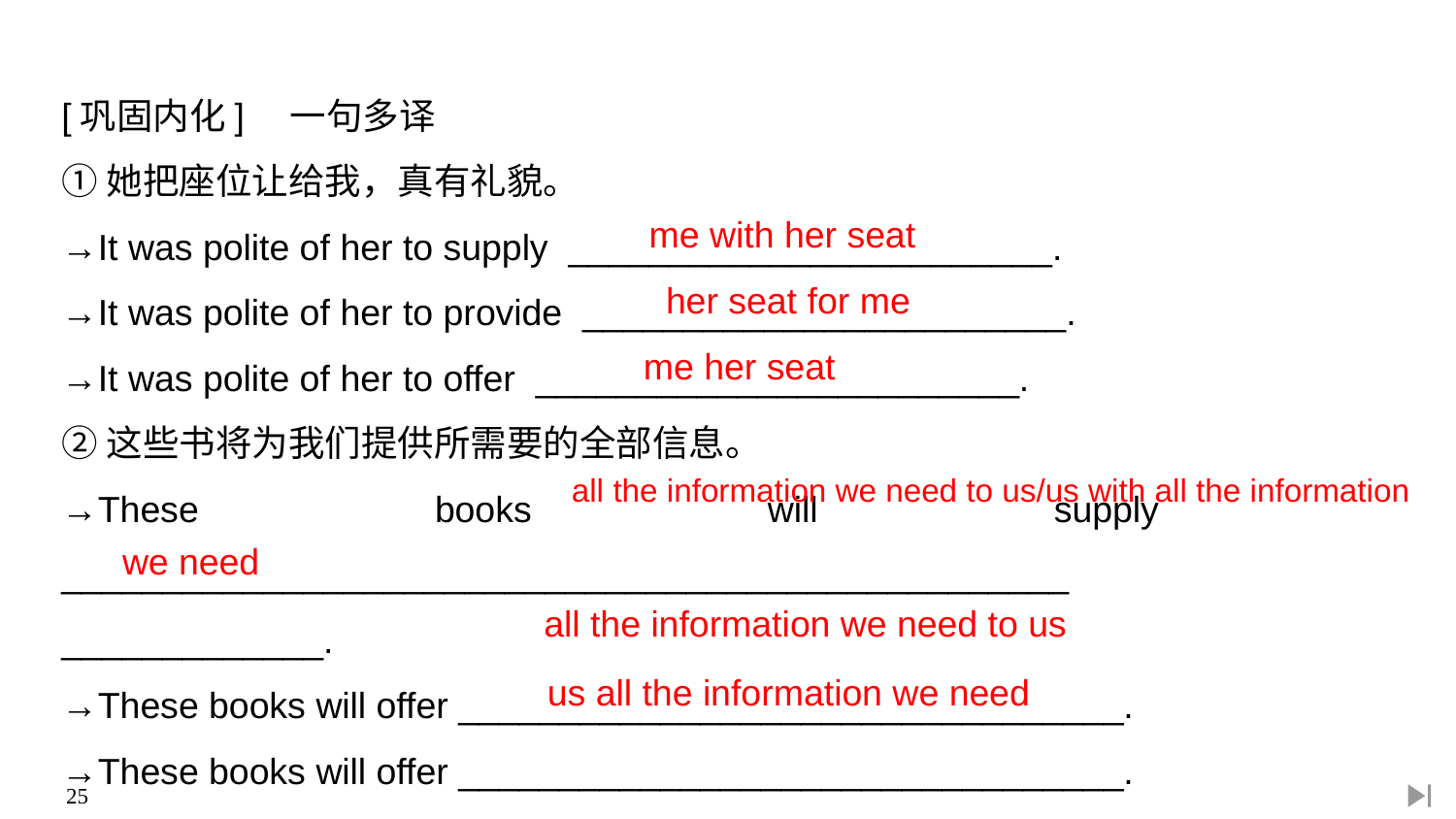

[巩固内化]　一句多译
①她把座位让给我，真有礼貌。
→It was polite of her to supply  ________________________.
→It was polite of her to provide  ________________________.
→It was polite of her to offer  ________________________.
②这些书将为我们提供所需要的全部信息。
→These books will supply  __________________________________________________
_____________.
→These books will offer _________________________________.
→These books will offer _________________________________.
me with her seat
her seat for me
me her seat
all the information we need to us/us with all the information
we need
all the information we need to us
us all the information we need